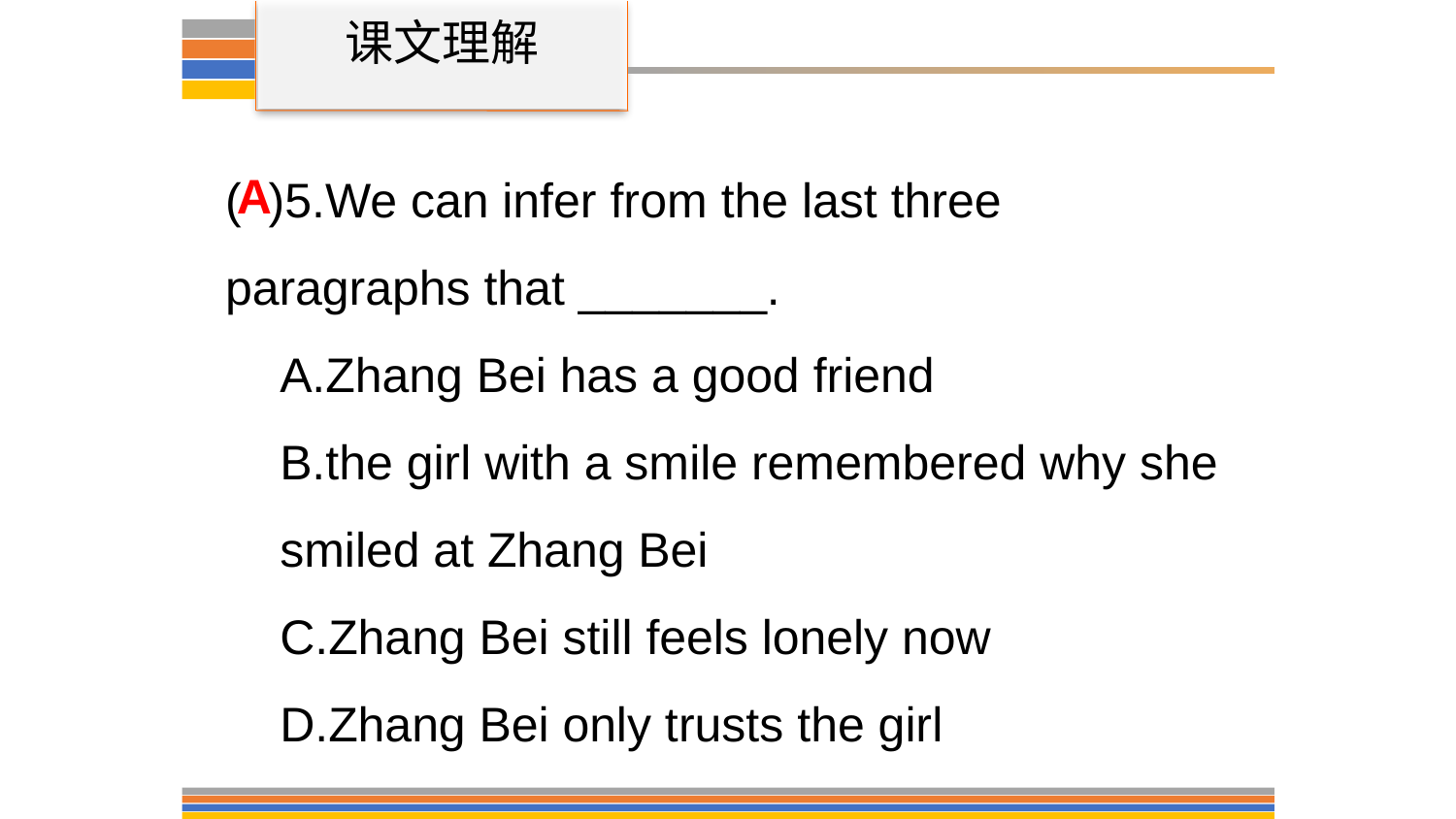

课文理解

(  )5.We can infer from the last three paragraphs that _______.
A.Zhang Bei has a good friend
B.the girl with a smile remembered why she smiled at Zhang Bei
C.Zhang Bei still feels lonely now
D.Zhang Bei only trusts the girl
A